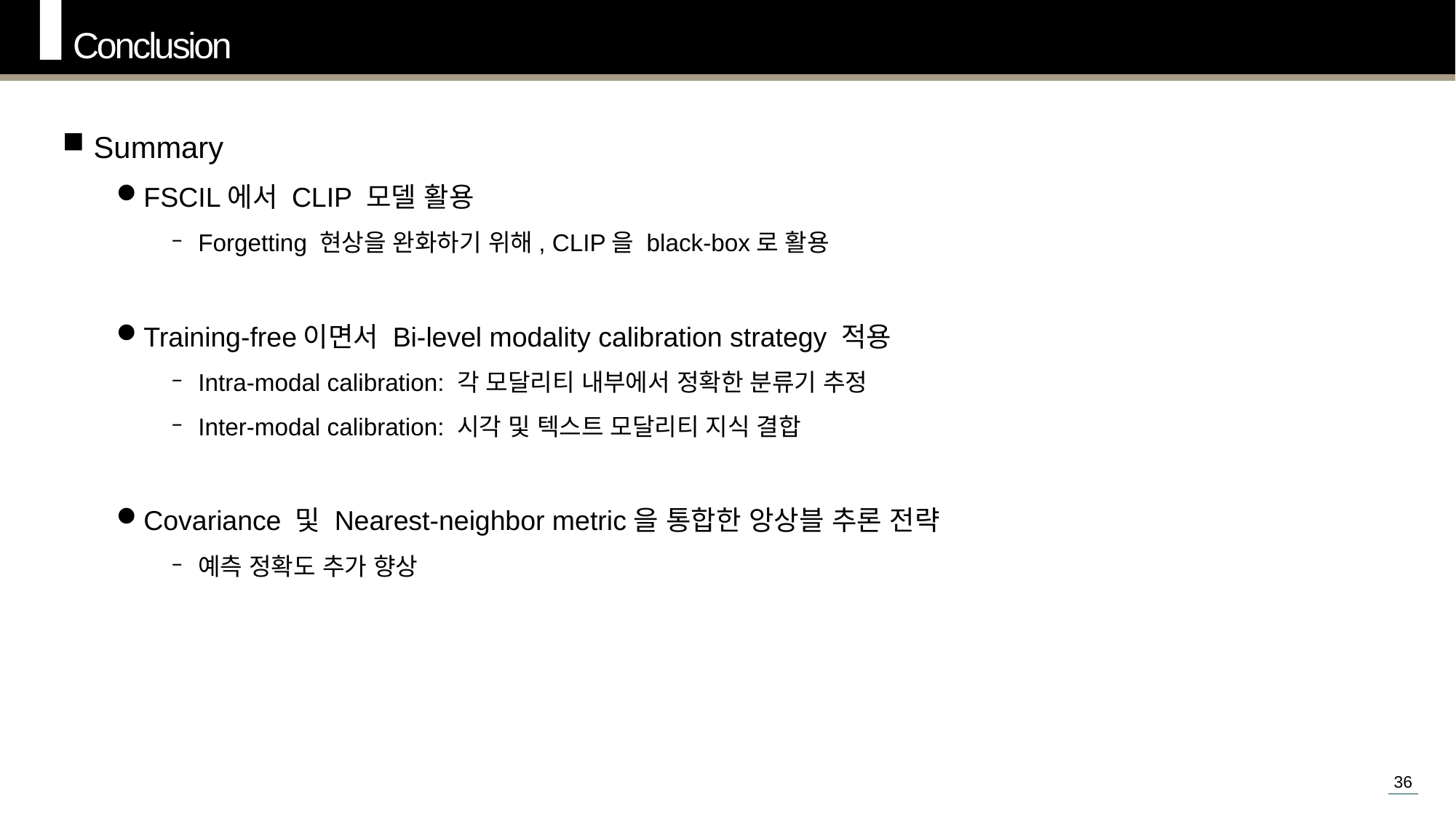

Conclusion
Summary
FSCIL에서 CLIP 모델 활용
Forgetting 현상을 완화하기 위해, CLIP을 black-box로 활용

Training-free이면서 Bi-level modality calibration strategy 적용
Intra-modal calibration: 각 모달리티 내부에서 정확한 분류기 추정
Inter-modal calibration: 시각 및 텍스트 모달리티 지식 결합

Covariance 및 Nearest-neighbor metric을 통합한 앙상블 추론 전략
예측 정확도 추가 향상